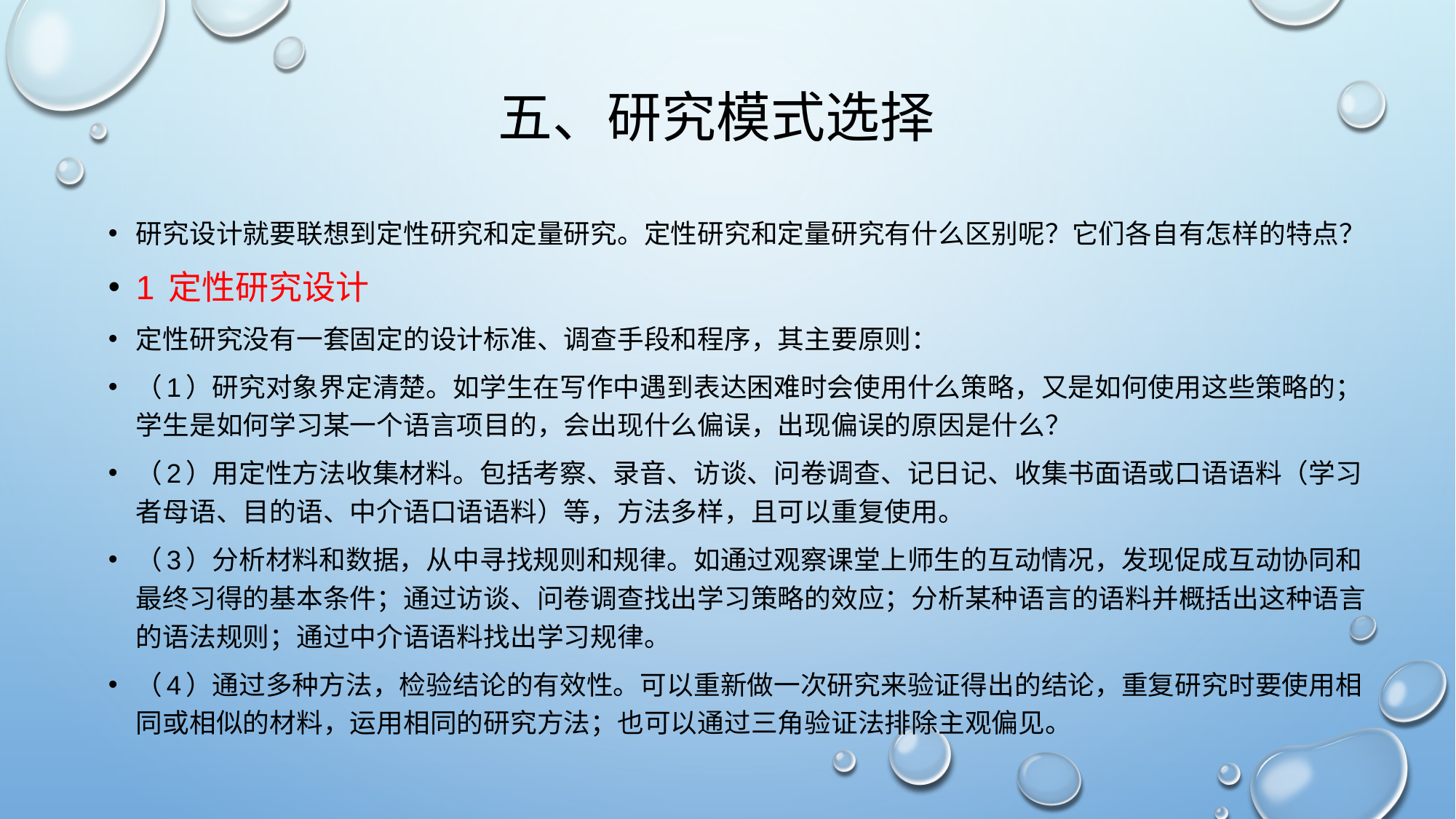

# 五、研究模式选择
研究设计就要联想到定性研究和定量研究。定性研究和定量研究有什么区别呢？它们各自有怎样的特点？
1 定性研究设计
定性研究没有一套固定的设计标准、调查手段和程序，其主要原则：
（1）研究对象界定清楚。如学生在写作中遇到表达困难时会使用什么策略，又是如何使用这些策略的；学生是如何学习某一个语言项目的，会出现什么偏误，出现偏误的原因是什么？
（2）用定性方法收集材料。包括考察、录音、访谈、问卷调查、记日记、收集书面语或口语语料（学习者母语、目的语、中介语口语语料）等，方法多样，且可以重复使用。
（3）分析材料和数据，从中寻找规则和规律。如通过观察课堂上师生的互动情况，发现促成互动协同和最终习得的基本条件；通过访谈、问卷调查找出学习策略的效应；分析某种语言的语料并概括出这种语言的语法规则；通过中介语语料找出学习规律。
（4）通过多种方法，检验结论的有效性。可以重新做一次研究来验证得出的结论，重复研究时要使用相同或相似的材料，运用相同的研究方法；也可以通过三角验证法排除主观偏见。